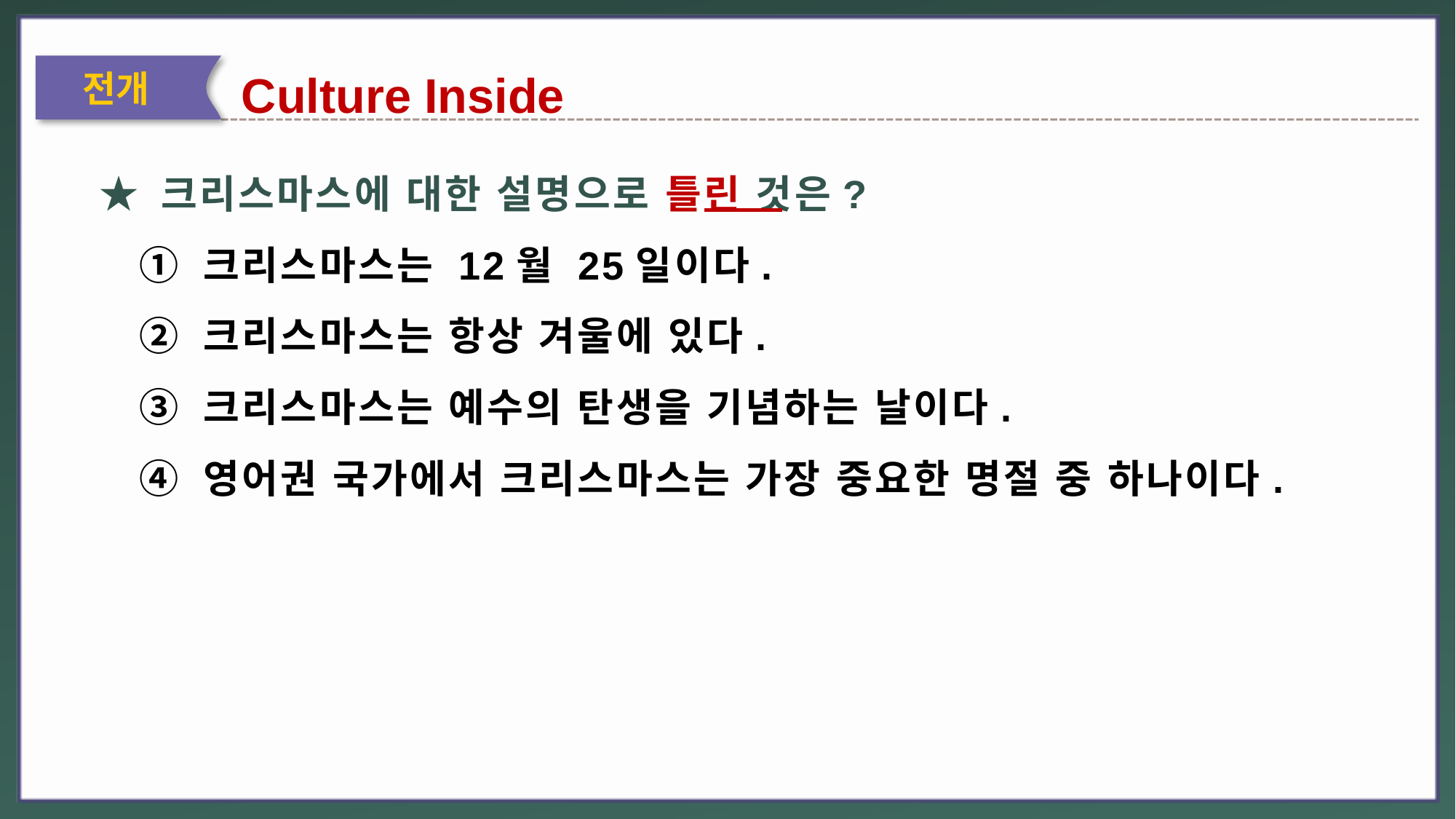

전개
Culture Inside
★ 크리스마스에 대한 설명으로 틀린 것은?
   ① 크리스마스는 12월 25일이다.
   ② 크리스마스는 항상 겨울에 있다.
   ③ 크리스마스는 예수의 탄생을 기념하는 날이다.
   ④ 영어권 국가에서 크리스마스는 가장 중요한 명절 중 하나이다.